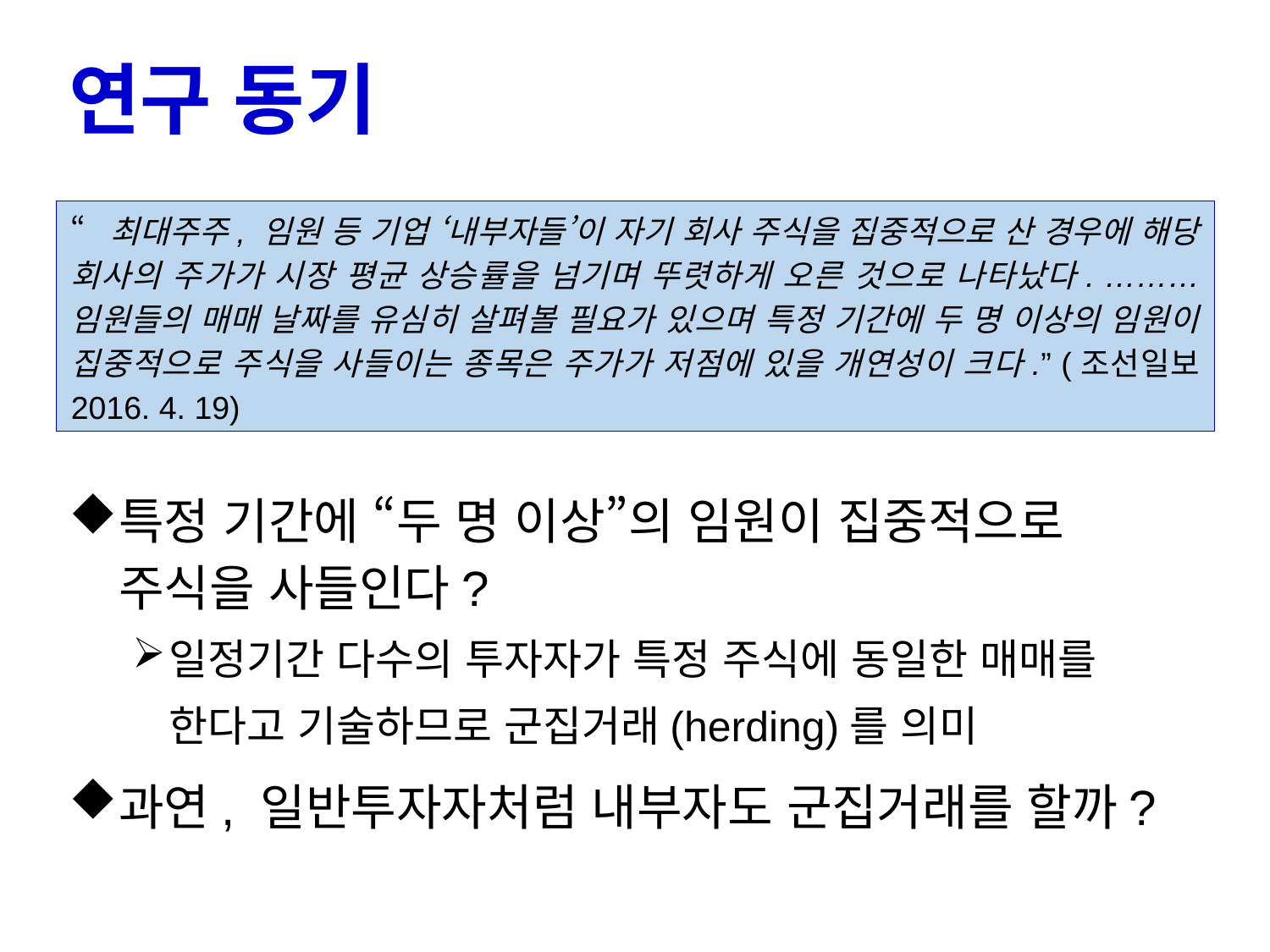

# 연구 동기
“최대주주, 임원 등 기업 ‘내부자들’이 자기 회사 주식을 집중적으로 산 경우에 해당 회사의 주가가 시장 평균 상승률을 넘기며 뚜렷하게 오른 것으로 나타났다. ……… 임원들의 매매 날짜를 유심히 살펴볼 필요가 있으며 특정 기간에 두 명 이상의 임원이 집중적으로 주식을 사들이는 종목은 주가가 저점에 있을 개연성이 크다.” (조선일보 2016. 4. 19)
특정 기간에 “두 명 이상”의 임원이 집중적으로 주식을 사들인다?
일정기간 다수의 투자자가 특정 주식에 동일한 매매를 한다고 기술하므로 군집거래(herding)를 의미
과연, 일반투자자처럼 내부자도 군집거래를 할까?
5